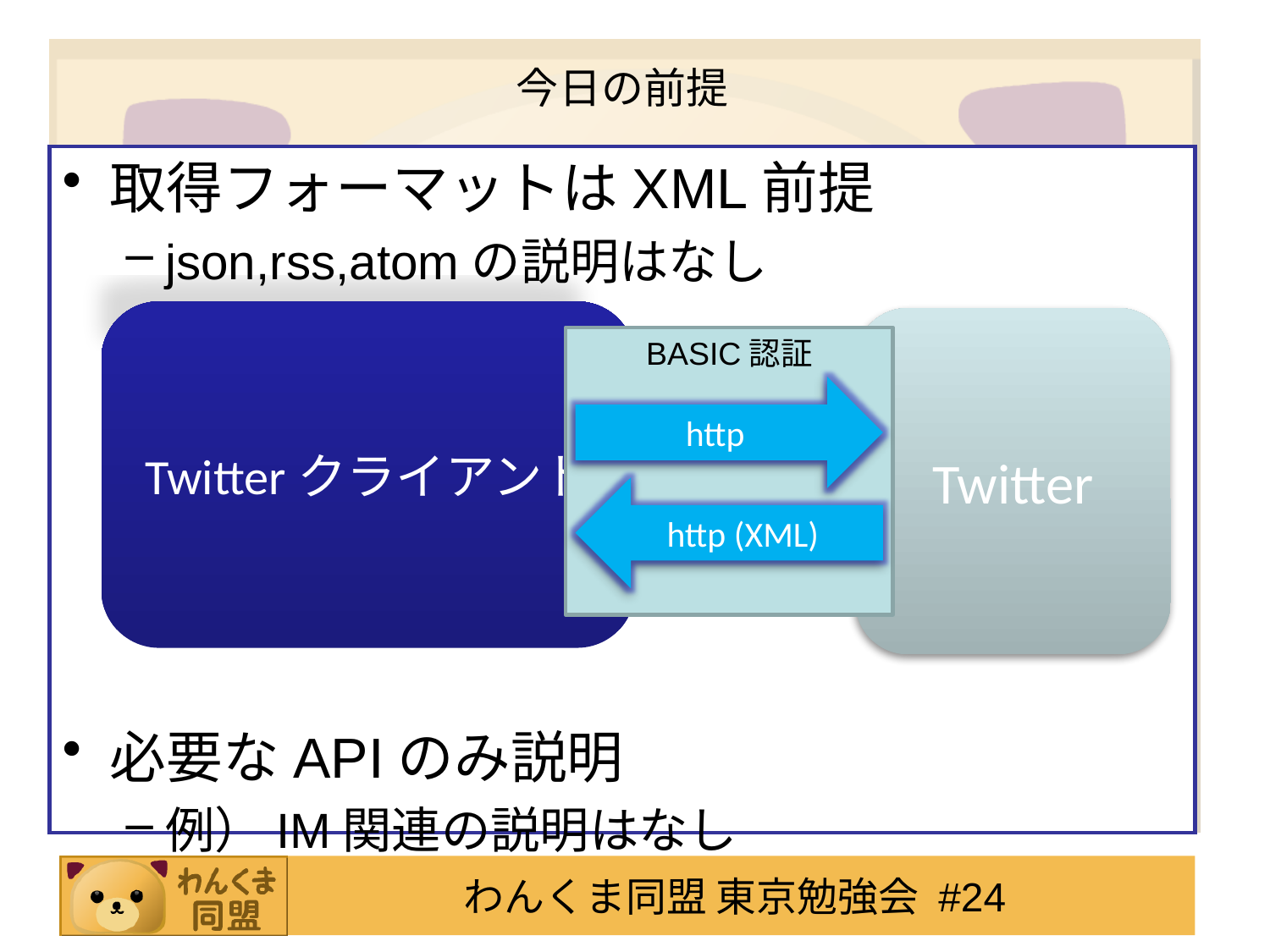

# 今日の前提
取得フォーマットはXML前提
json,rss,atomの説明はなし

必要なAPIのみ説明
例）IM関連の説明はなし
Twitterクライアント
Twitter
BASIC認証
http
http (XML)